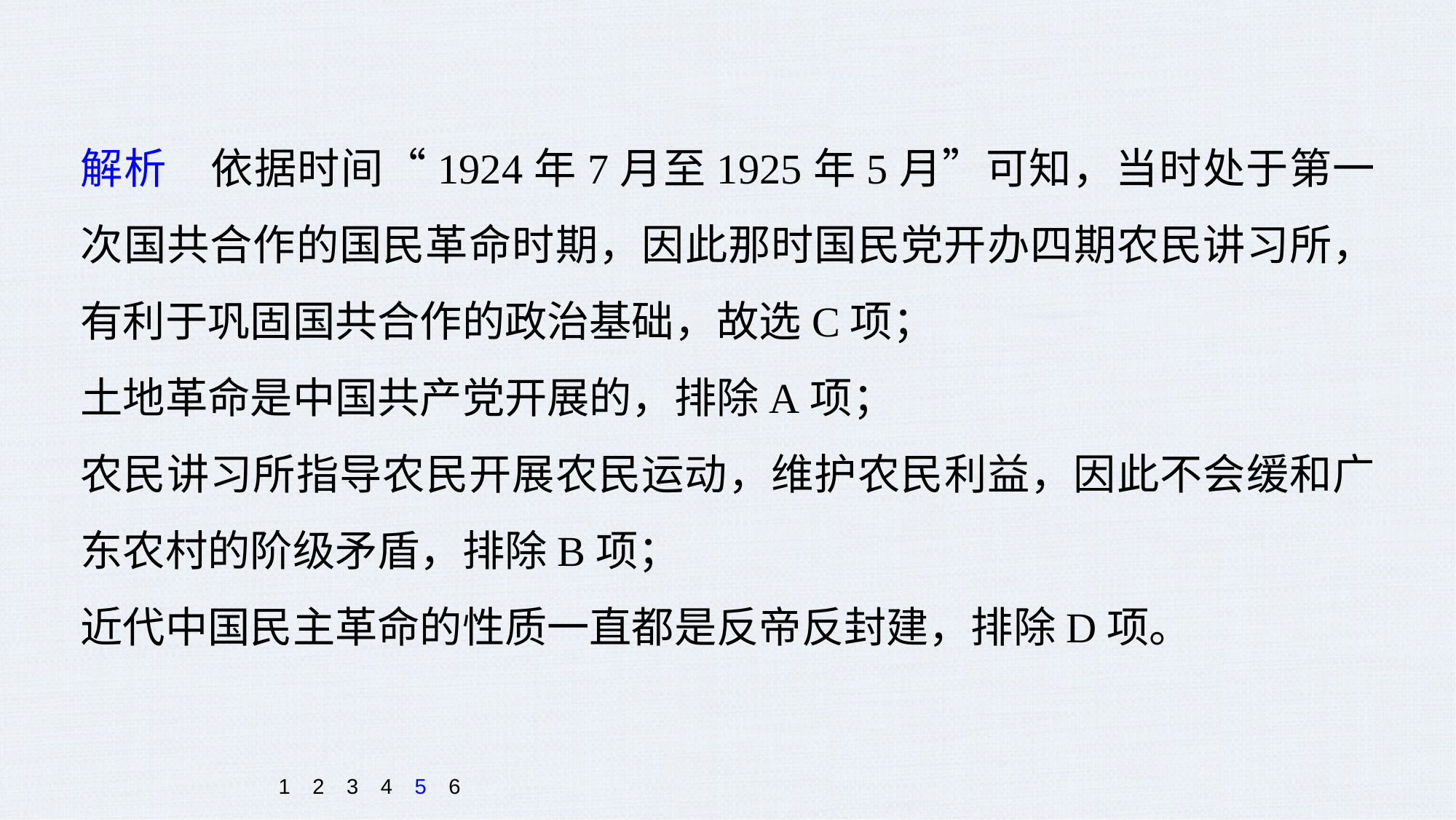

解析　依据时间“1924年7月至1925年5月”可知，当时处于第一次国共合作的国民革命时期，因此那时国民党开办四期农民讲习所，有利于巩固国共合作的政治基础，故选C项；
土地革命是中国共产党开展的，排除A项；
农民讲习所指导农民开展农民运动，维护农民利益，因此不会缓和广东农村的阶级矛盾，排除B项；
近代中国民主革命的性质一直都是反帝反封建，排除D项。
1
2
3
4
5
6